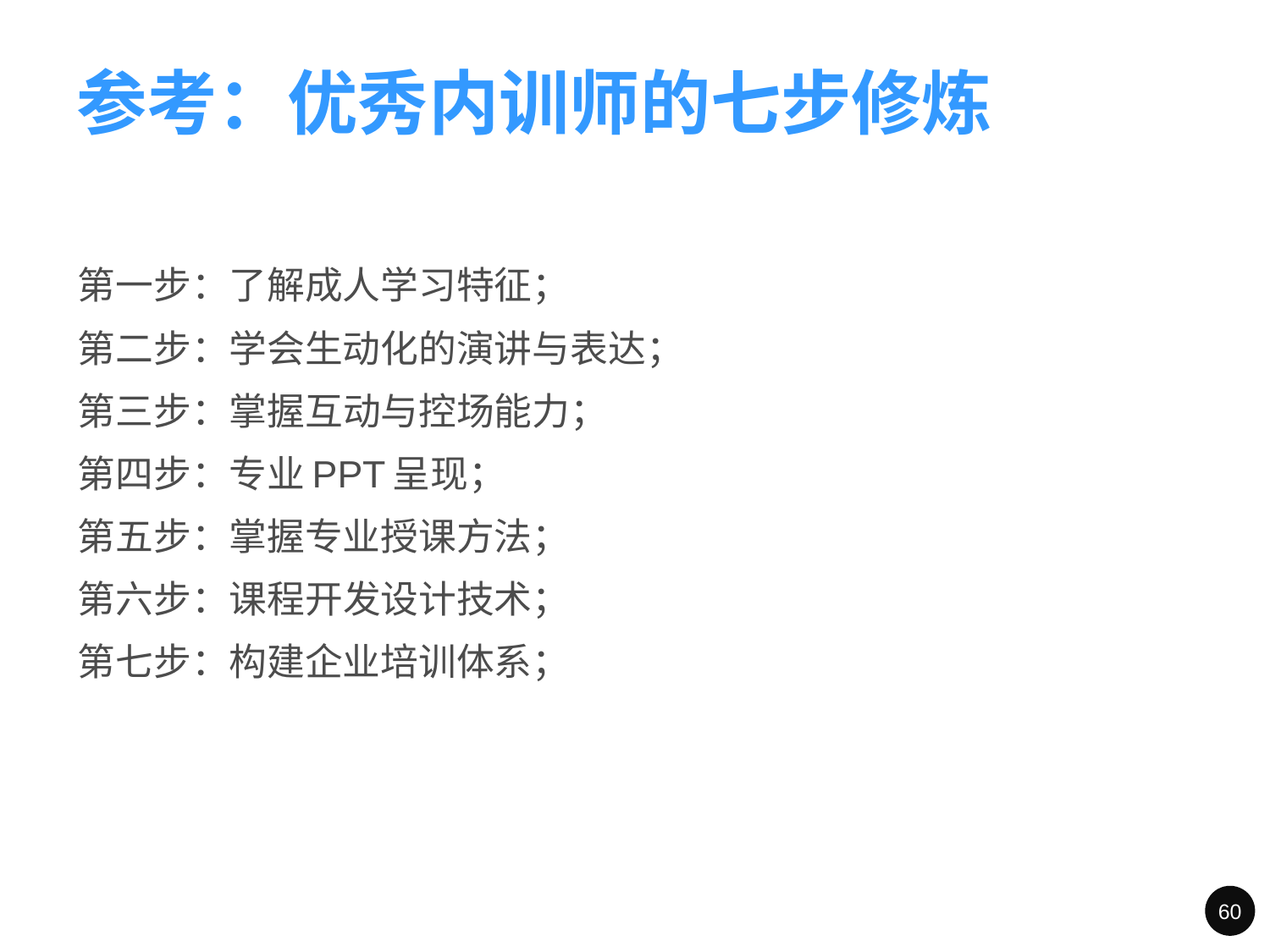

# 参考：优秀内训师的七步修炼

第一步：了解成人学习特征；
第二步：学会生动化的演讲与表达；
第三步：掌握互动与控场能力；
第四步：专业PPT呈现；
第五步：掌握专业授课方法；
第六步：课程开发设计技术；
第七步：构建企业培训体系；